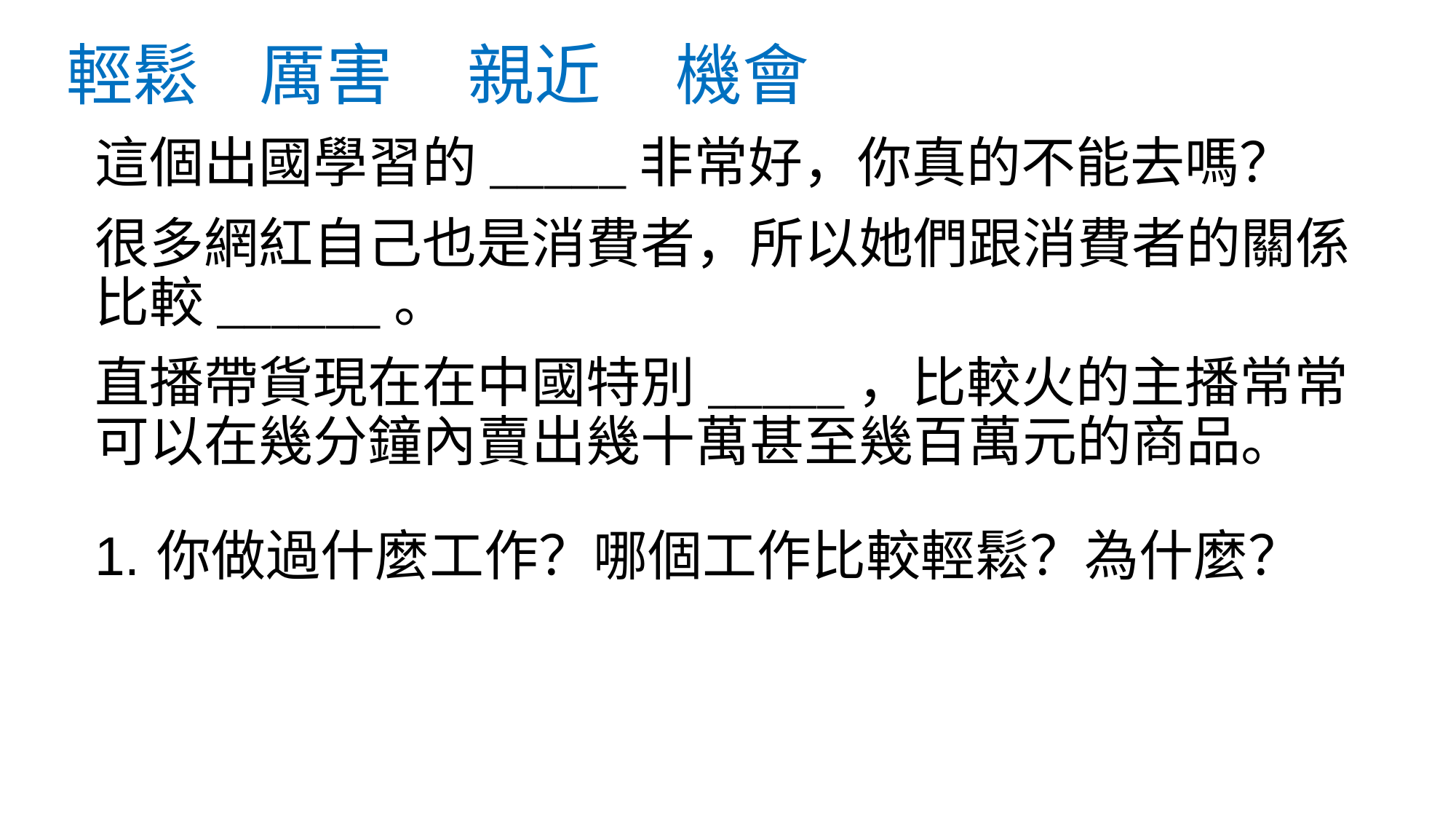

# 輕鬆    厲害     親近     機會
這個出國學習的_____非常好，你真的不能去嗎？
很多網紅自己也是消費者，所以她們跟消費者的關係比較______。
直播帶貨現在在中國特別_____，比較火的主播常常可以在幾分鐘內賣出幾十萬甚至幾百萬元的商品。
你做過什麼工作？哪個工作比較輕鬆？為什麼？